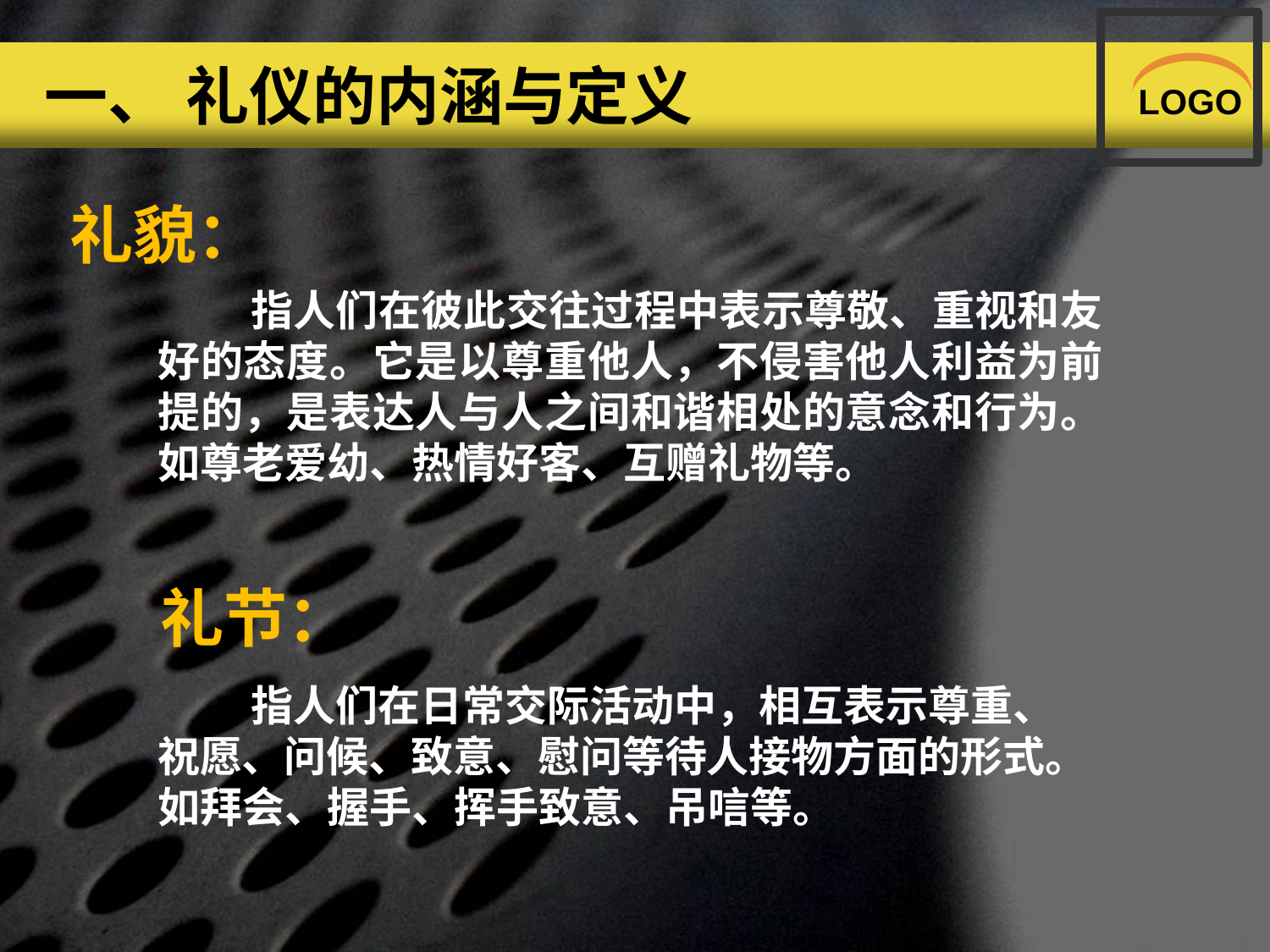

# 一、 礼仪的内涵与定义
LOGO

礼貌：
指人们在彼此交往过程中表示尊敬、重视和友 好的态度。它是以尊重他人，不侵害他人利益为前 提的，是表达人与人之间和谐相处的意念和行为。 如尊老爱幼、热情好客、互赠礼物等。

礼节：
指人们在日常交际活动中，相互表示尊重、 祝愿、问候、致意、慰问等待人接物方面的形式。 如拜会、握手、挥手致意、吊唁等。